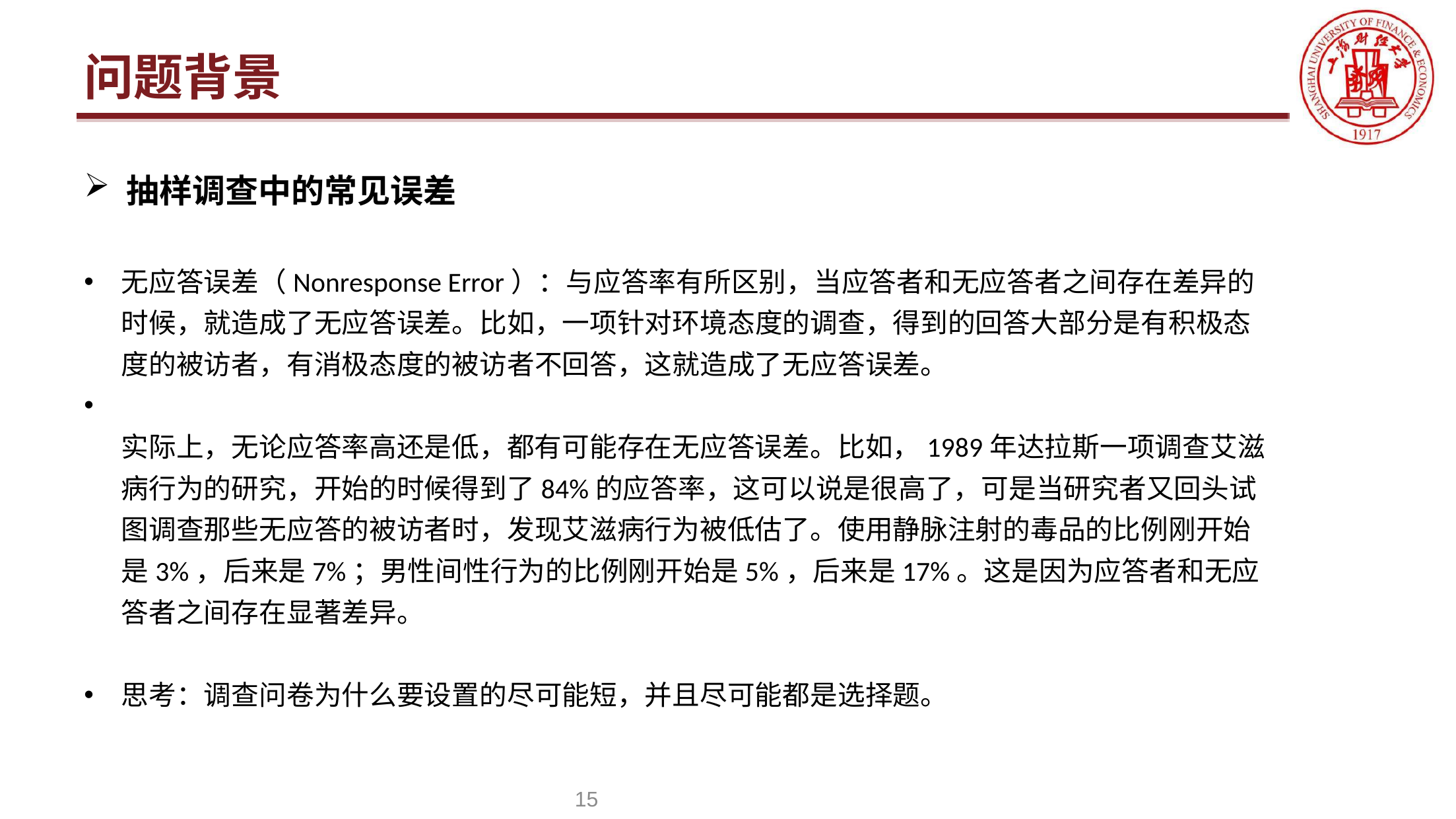

# 问题背景
抽样调查中的常见误差

无应答误差（Nonresponse Error）：与应答率有所区别，当应答者和无应答者之间存在差异的时候，就造成了无应答误差。比如，一项针对环境态度的调查，得到的回答大部分是有积极态度的被访者，有消极态度的被访者不回答，这就造成了无应答误差。
实际上，无论应答率高还是低，都有可能存在无应答误差。比如，1989年达拉斯一项调查艾滋病行为的研究，开始的时候得到了84%的应答率，这可以说是很高了，可是当研究者又回头试图调查那些无应答的被访者时，发现艾滋病行为被低估了。使用静脉注射的毒品的比例刚开始是3%，后来是7%；男性间性行为的比例刚开始是5%，后来是17%。这是因为应答者和无应答者之间存在显著差异。

思考：调查问卷为什么要设置的尽可能短，并且尽可能都是选择题。
15